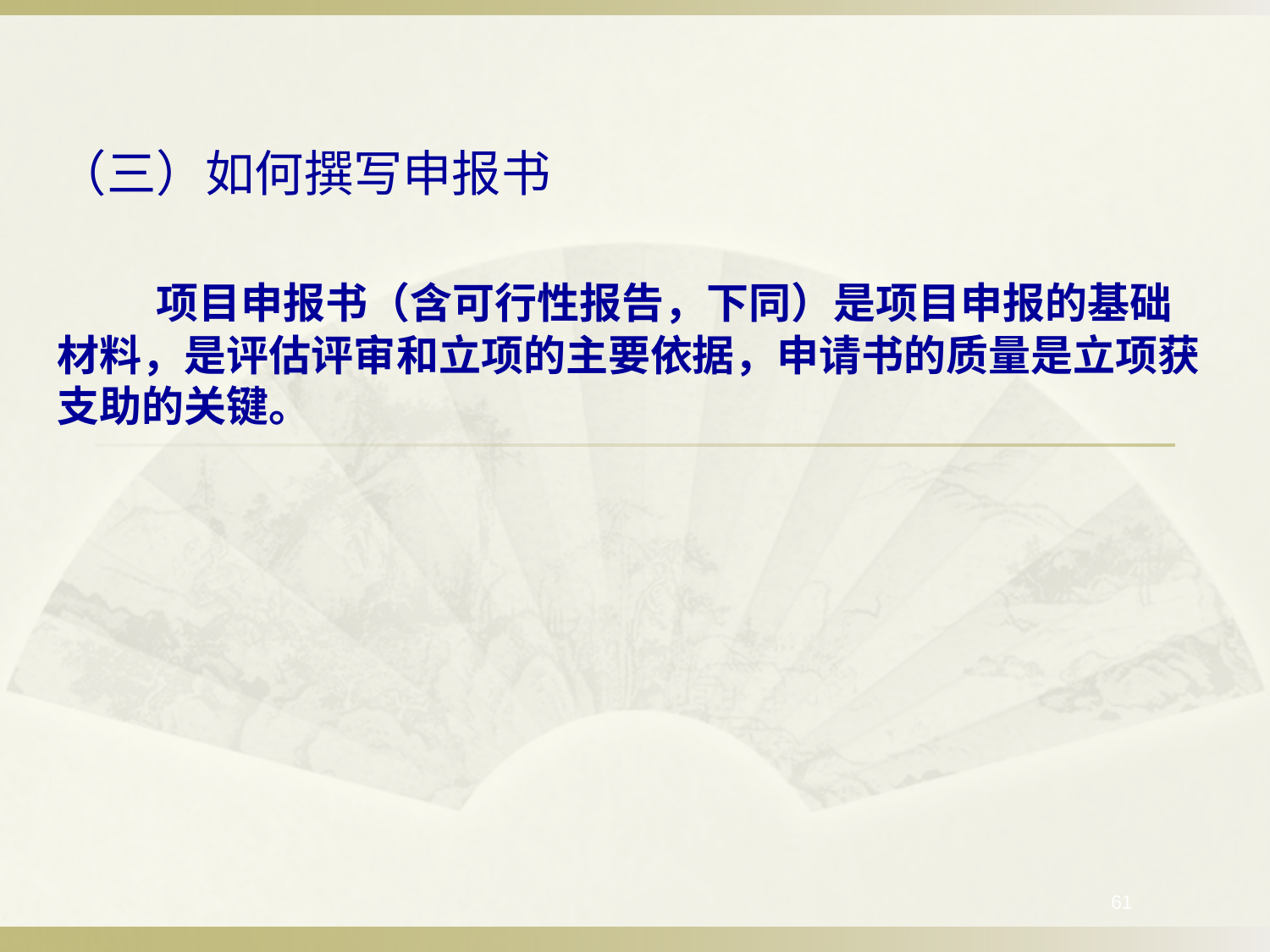

（三）如何撰写申报书

　　项目申报书（含可行性报告，下同）是项目申报的基础材料，是评估评审和立项的主要依据，申请书的质量是立项获支助的关键。

61